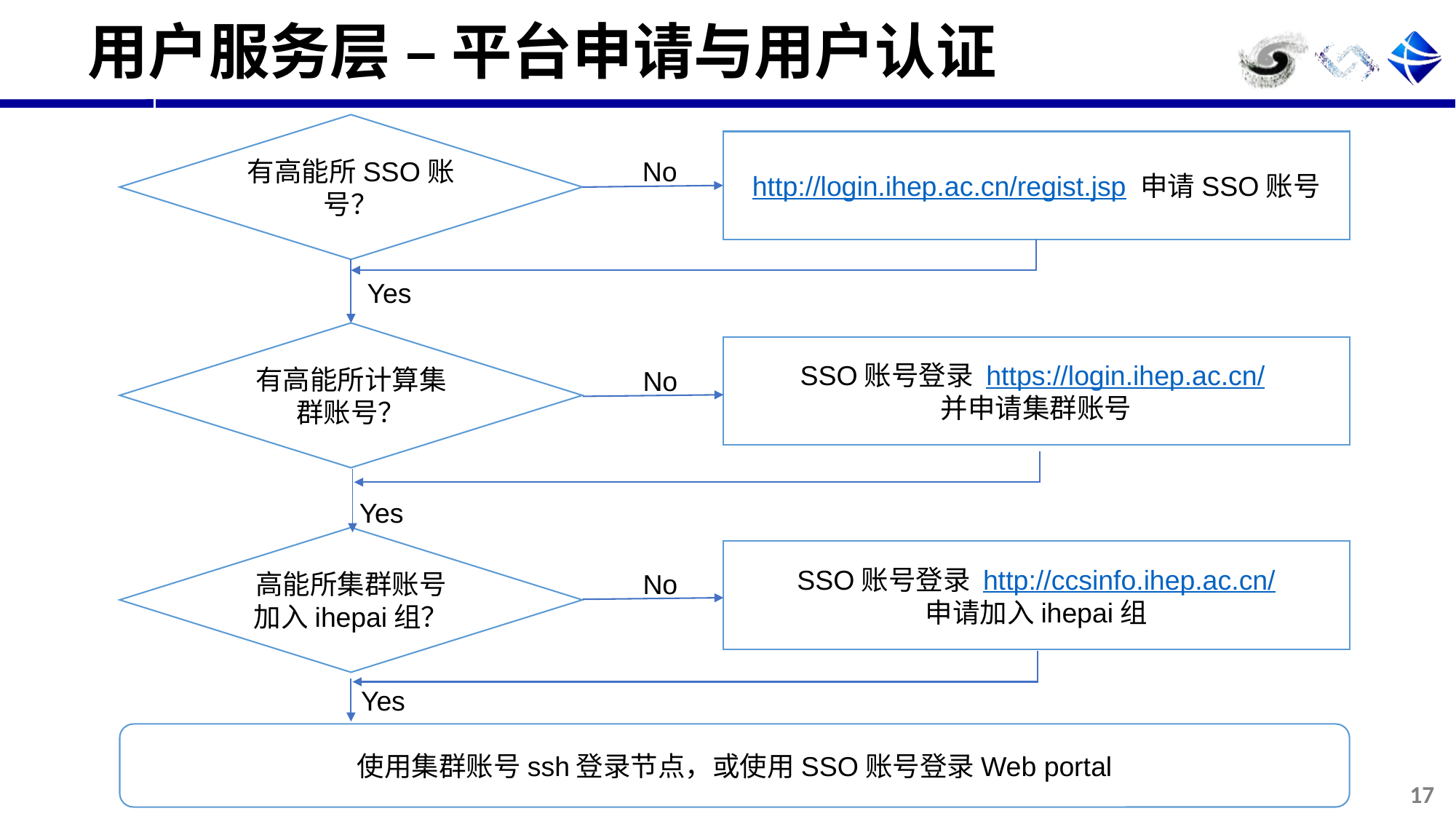

# 用户服务层 – 平台申请与用户认证
有高能所SSO账号？
http://login.ihep.ac.cn/regist.jsp 申请SSO账号
No
Yes
有高能所计算集群账号？
SSO账号登录 https://login.ihep.ac.cn/
并申请集群账号
No
Yes
高能所集群账号加入ihepai组？
SSO账号登录 http://ccsinfo.ihep.ac.cn/
申请加入ihepai组
No
Yes
使用集群账号ssh登录节点，或使用SSO账号登录Web portal